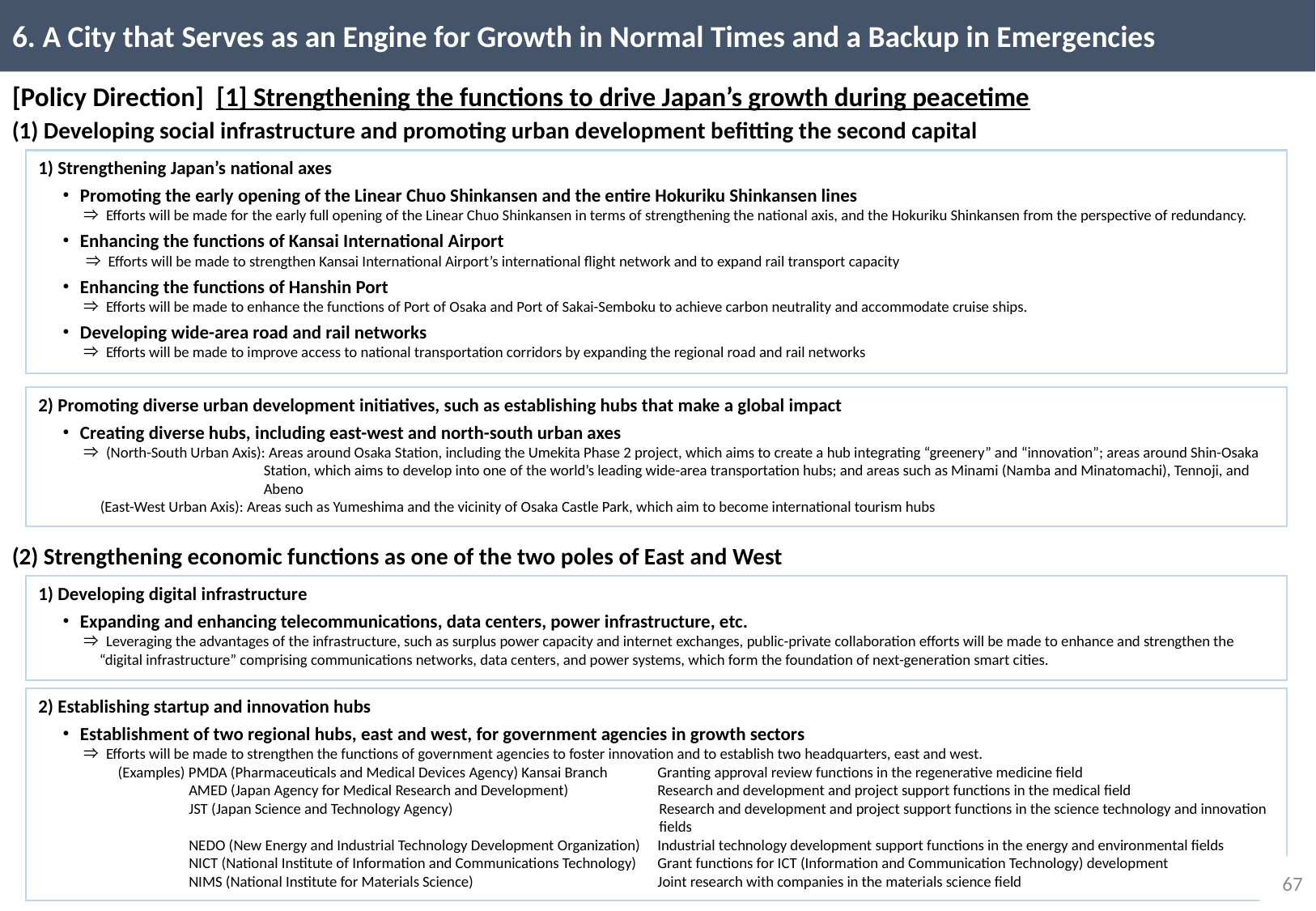

6. A City that Serves as an Engine for Growth in Normal Times and a Backup in Emergencies
[Policy Direction]  [1] Strengthening the functions to drive Japan’s growth during peacetime
(1) Developing social infrastructure and promoting urban development befitting the second capital
1) Strengthening Japan’s national axes
　・Promoting the early opening of the Linear Chuo Shinkansen and the entire Hokuriku Shinkansen lines
　　　⇒ Efforts will be made for the early full opening of the Linear Chuo Shinkansen in terms of strengthening the national axis, and the Hokuriku Shinkansen from the perspective of redundancy.
　・Enhancing the functions of Kansai International Airport
　　     ⇒ Efforts will be made to strengthen Kansai International Airport’s international flight network and to expand rail transport capacity
　・Enhancing the functions of Hanshin Port
　　　⇒ Efforts will be made to enhance the functions of Port of Osaka and Port of Sakai-Semboku to achieve carbon neutrality and accommodate cruise ships.
　・Developing wide-area road and rail networks
　　　⇒ Efforts will be made to improve access to national transportation corridors by expanding the regional road and rail networks
2) Promoting diverse urban development initiatives, such as establishing hubs that make a global impact
　・Creating diverse hubs, including east-west and north-south urban axes
　　　⇒ (North-South Urban Axis): Areas around Osaka Station, including the Umekita Phase 2 project, which aims to create a hub integrating “greenery” and “innovation”; areas around Shin-Osaka Station, which aims to develop into one of the world’s leading wide-area transportation hubs; and areas such as Minami (Namba and Minatomachi), Tennoji, and Abeno
                  (East-West Urban Axis): Areas such as Yumeshima and the vicinity of Osaka Castle Park, which aim to become international tourism hubs
(2) Strengthening economic functions as one of the two poles of East and West
1) Developing digital infrastructure
　・Expanding and enhancing telecommunications, data centers, power infrastructure, etc.
　　　⇒ Leveraging the advantages of the infrastructure, such as surplus power capacity and internet exchanges, public-private collaboration efforts will be made to enhance and strengthen the “digital infrastructure” comprising communications networks, data centers, and power systems, which form the foundation of next-generation smart cities.

2) Establishing startup and innovation hubs
　・Establishment of two regional hubs, east and west, for government agencies in growth sectors
　　　⇒ Efforts will be made to strengthen the functions of government agencies to foster innovation and to establish two headquarters, east and west.
　　　　　(Examples) PMDA (Pharmaceuticals and Medical Devices Agency) Kansai Branch 	Granting approval review functions in the regenerative medicine field
　　　　　   　　　　AMED (Japan Agency for Medical Research and Development) 	Research and development and project support functions in the medical field
　　　　　　   　　　JST (Japan Science and Technology Agency)	Research and development and project support functions in the science technology and innovation fields
　　　　　　　　　   NEDO (New Energy and Industrial Technology Development Organization) 	Industrial technology development support functions in the energy and environmental fields
　　　　　　　　　   NICT (National Institute of Information and Communications Technology) 	Grant functions for ICT (Information and Communication Technology) development
　　　　　　　　　   NIMS (National Institute for Materials Science) 	Joint research with companies in the materials science field

67